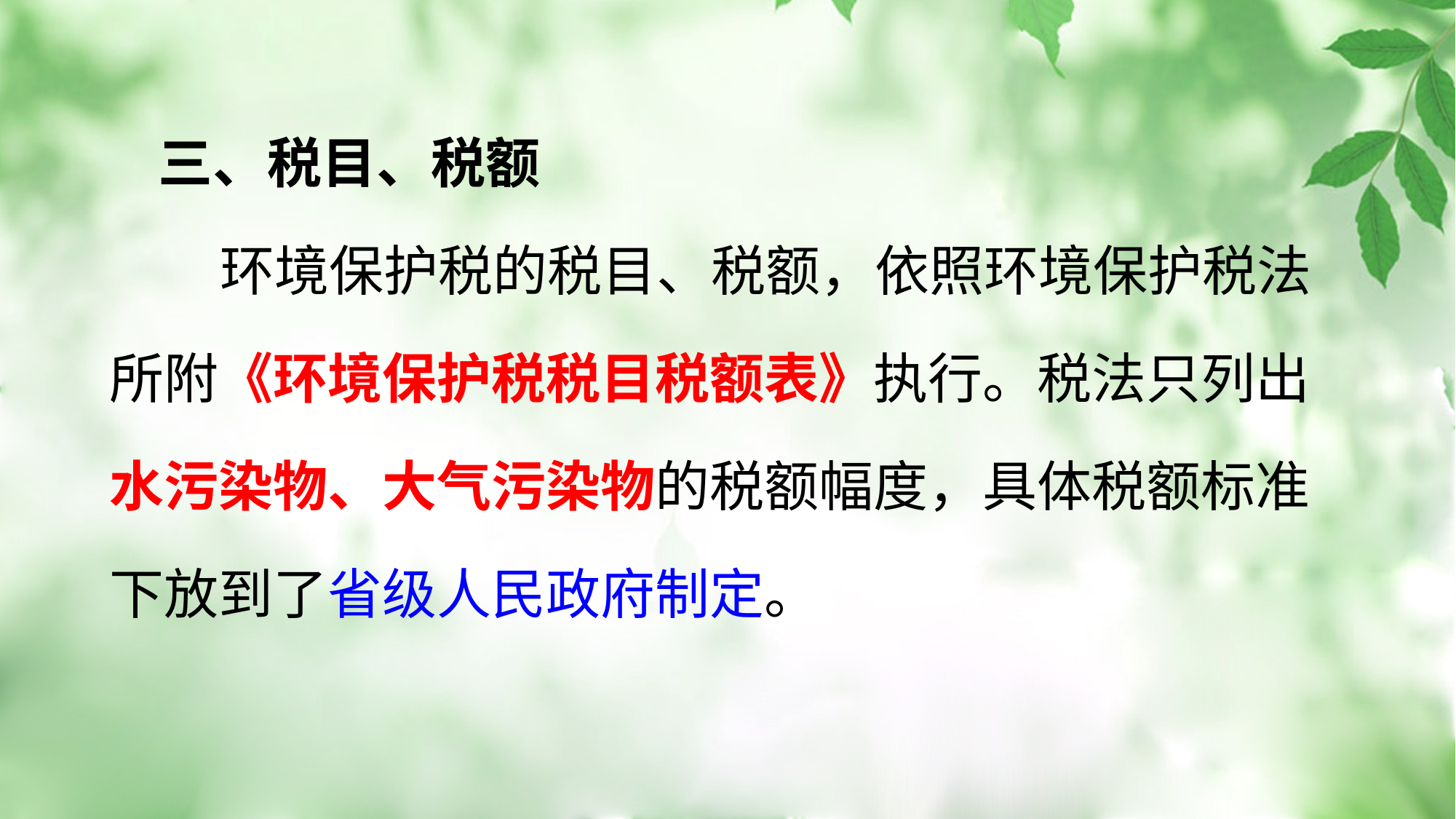

三、税目、税额
    环境保护税的税目、税额，依照环境保护税法所附《环境保护税税目税额表》执行。税法只列出水污染物、大气污染物的税额幅度，具体税额标准下放到了省级人民政府制定。